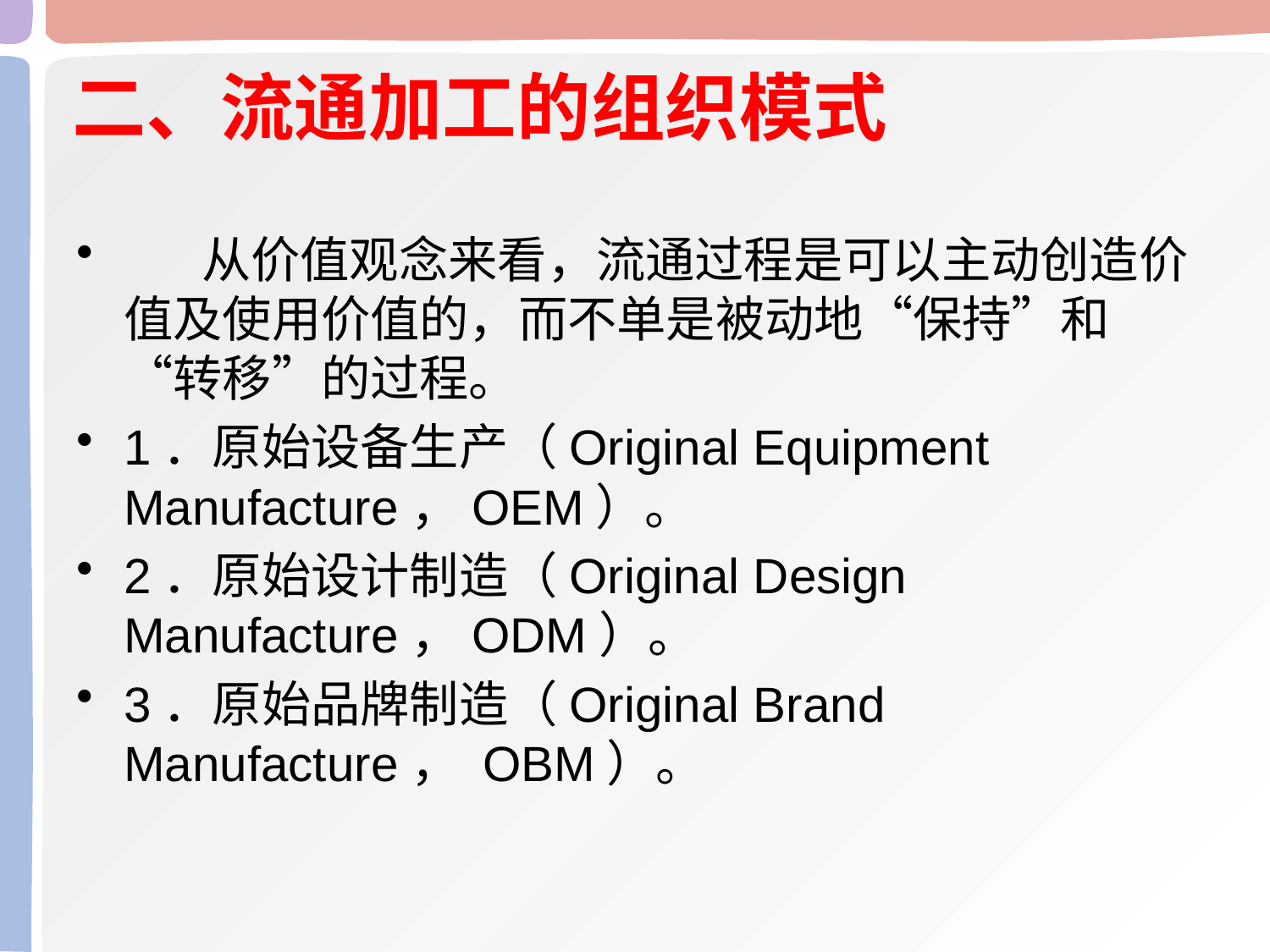

# 二、流通加工的组织模式
      从价值观念来看，流通过程是可以主动创造价值及使用价值的，而不单是被动地“保持”和“转移”的过程。
1．原始设备生产（Original Equipment Manufacture，OEM）。
2．原始设计制造（Original Design Manufacture，ODM）。
3．原始品牌制造（Original Brand Manufacture， OBM）。
19